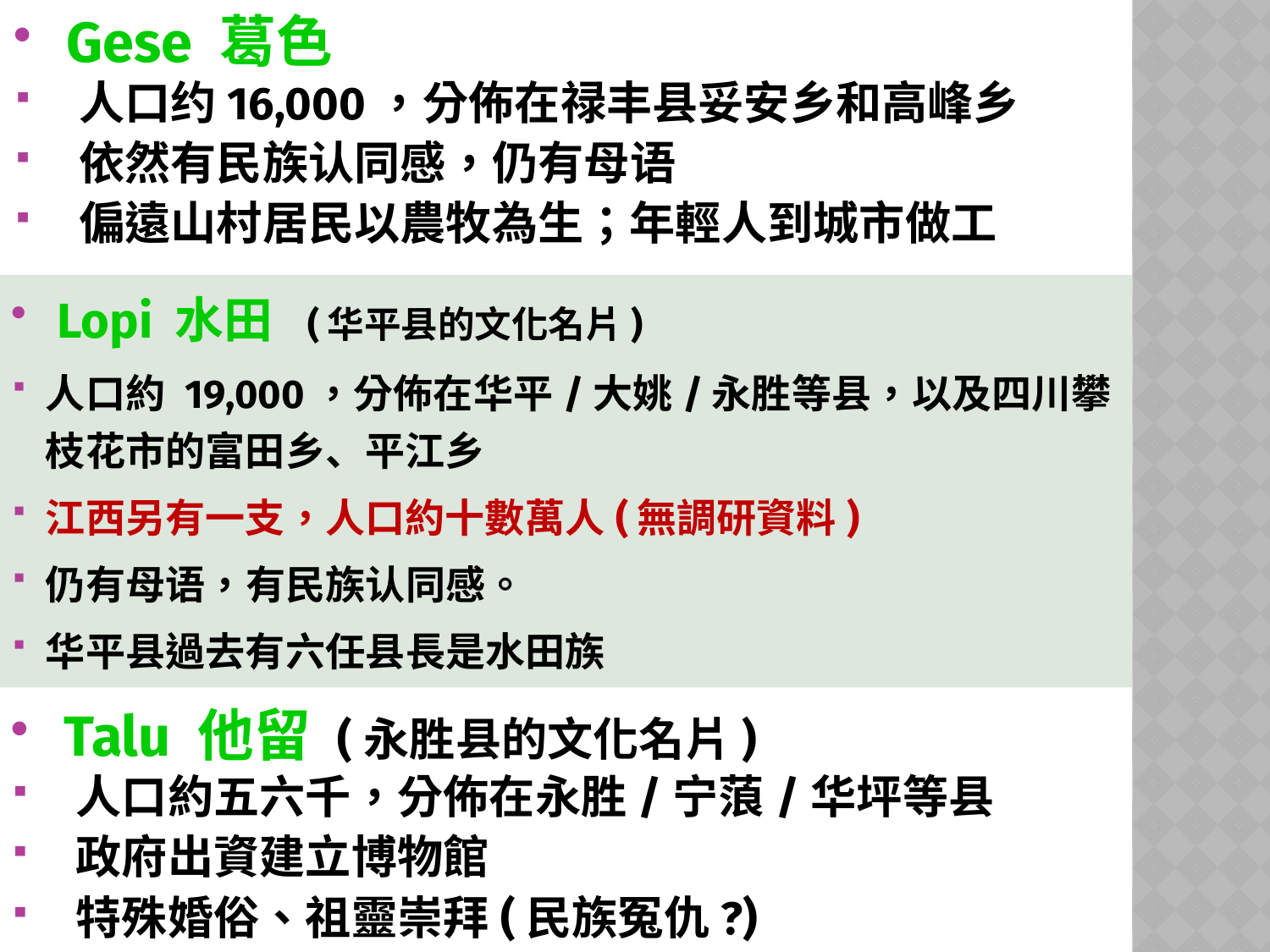

Gese 葛色
人口约16,000，分佈在禄丰县妥安乡和高峰乡
依然有民族认同感，仍有母语
偏遠山村居民以農牧為生；年輕人到城市做工
 Lopi 水田  (华平县的文化名片)
人口約 19,000，分佈在华平/大姚/永胜等县，以及四川攀枝花市的富田乡、平江乡
江西另有一支，人口約十數萬人(無調研資料)
仍有母语，有民族认同感。
华平县過去有六任县長是水田族

 Talu 他留 (永胜县的文化名片)
人口約五六千，分佈在永胜/宁蒗/华坪等县
政府出資建立博物館
特殊婚俗、祖靈崇拜(民族冤仇?)